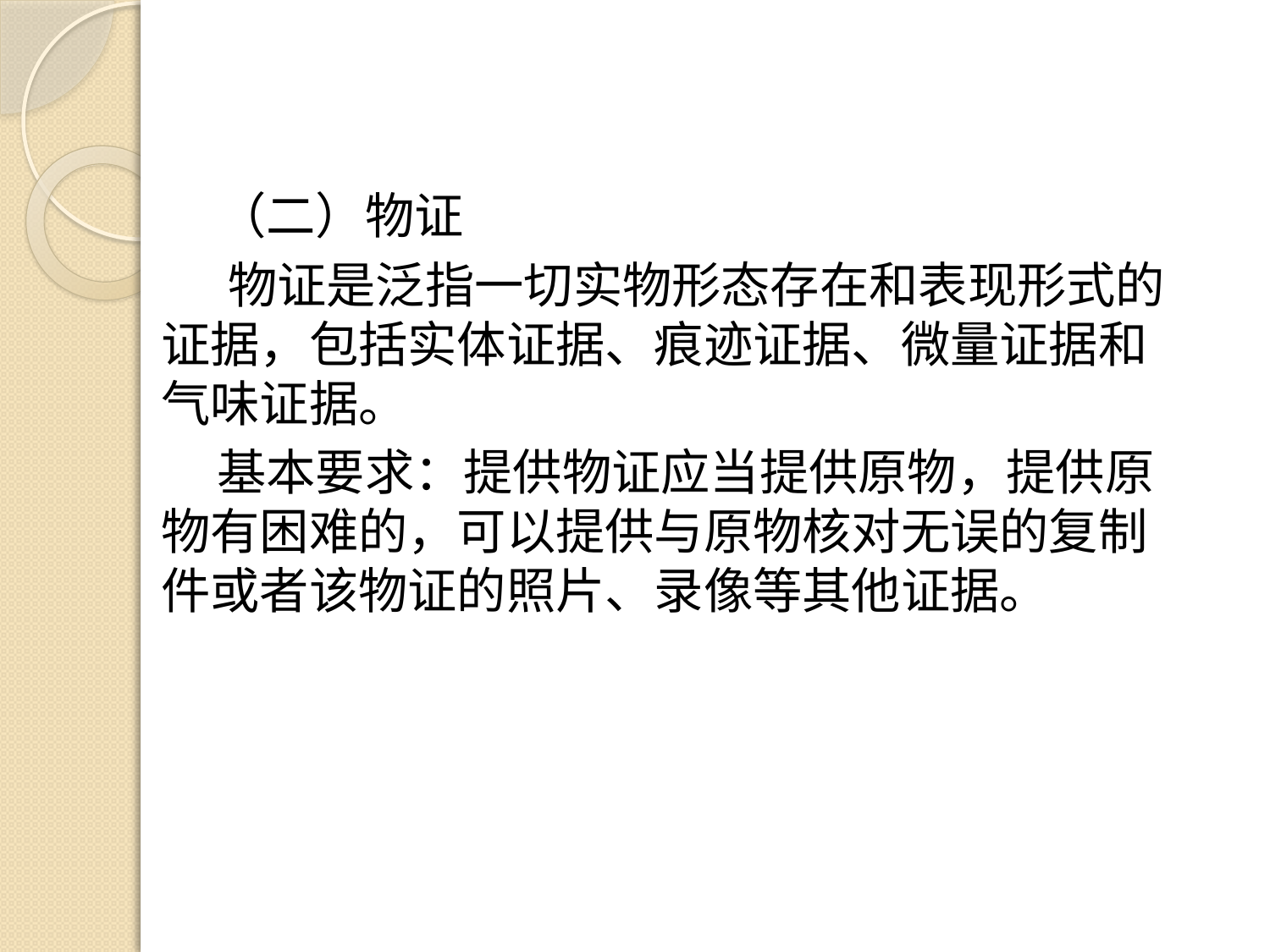

#
       （二）物证
        物证是泛指一切实物形态存在和表现形式的证据，包括实体证据、痕迹证据、微量证据和气味证据。
       基本要求：提供物证应当提供原物，提供原物有困难的，可以提供与原物核对无误的复制件或者该物证的照片、录像等其他证据。